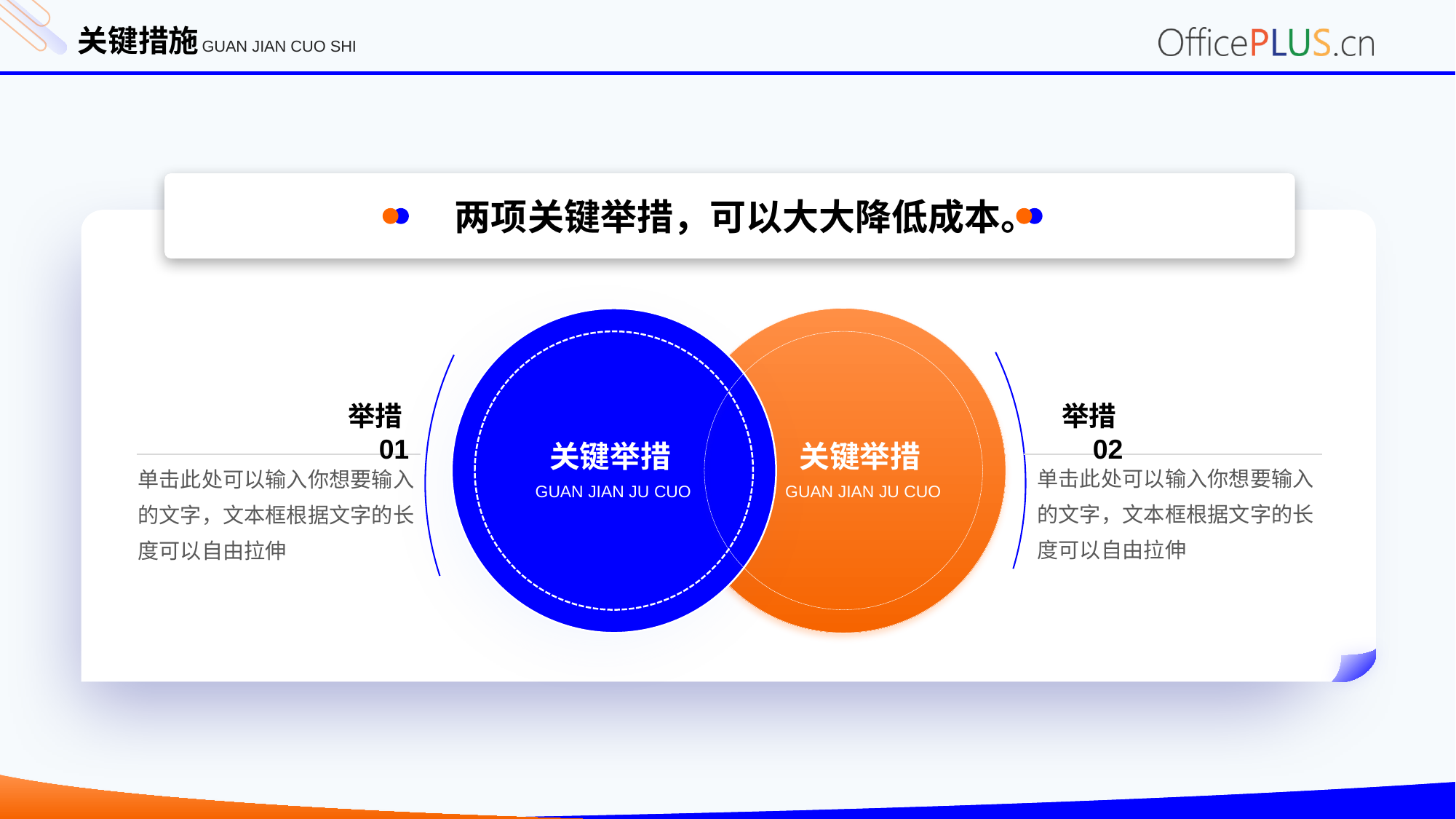

关键措施
GUAN JIAN CUO SHI

两项关键举措，可以大大降低成本。

关键举措
关键举措
GUAN JIAN JU CUO
GUAN JIAN JU CUO

举措01
举措02
单击此处可以输入你想要输入的文字，文本框根据文字的长度可以自由拉伸
单击此处可以输入你想要输入的文字，文本框根据文字的长度可以自由拉伸